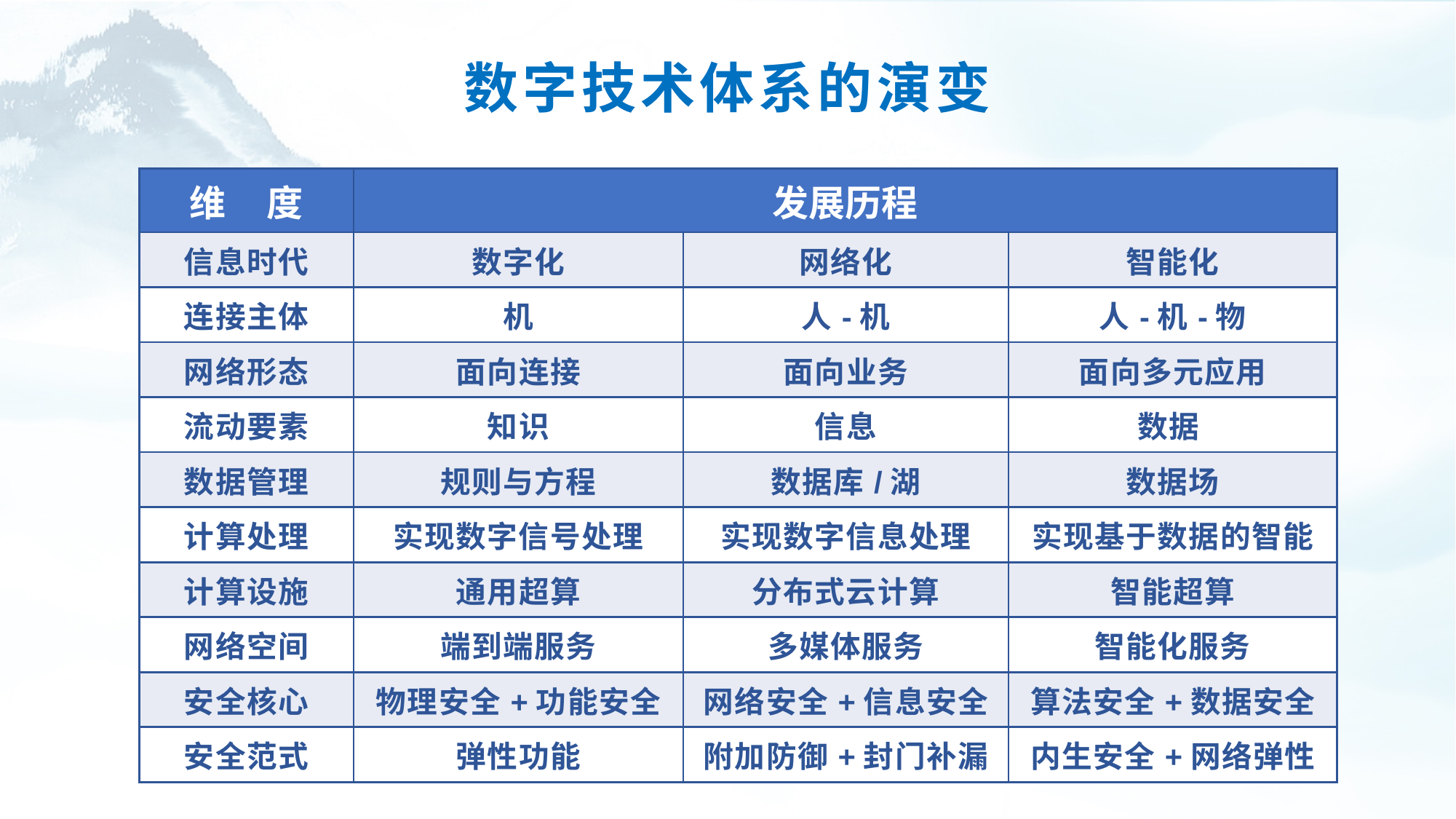

数字技术体系的演变
| 维 度 | 发展历程 | 网络化 | 智能化 |
| --- | --- | --- | --- |
| 信息时代 | 数字化 | 网络化 | 智能化 |
| 连接主体 | 机 | 人-机 | 人-机-物 |
| 网络形态 | 面向连接 | 面向业务 | 面向多元应用 |
| 流动要素 | 知识 | 信息 | 数据 |
| 数据管理 | 规则与方程 | 数据库/湖 | 数据场 |
| 计算处理 | 实现数字信号处理 | 实现数字信息处理 | 实现基于数据的智能 |
| 计算设施 | 通用超算 | 分布式云计算 | 智能超算 |
| 网络空间 | 端到端服务 | 多媒体服务 | 智能化服务 |
| 安全核心 | 物理安全+功能安全 | 网络安全+信息安全 | 算法安全+数据安全 |
| 安全范式 | 弹性功能 | 附加防御+封门补漏 | 内生安全+网络弹性 |